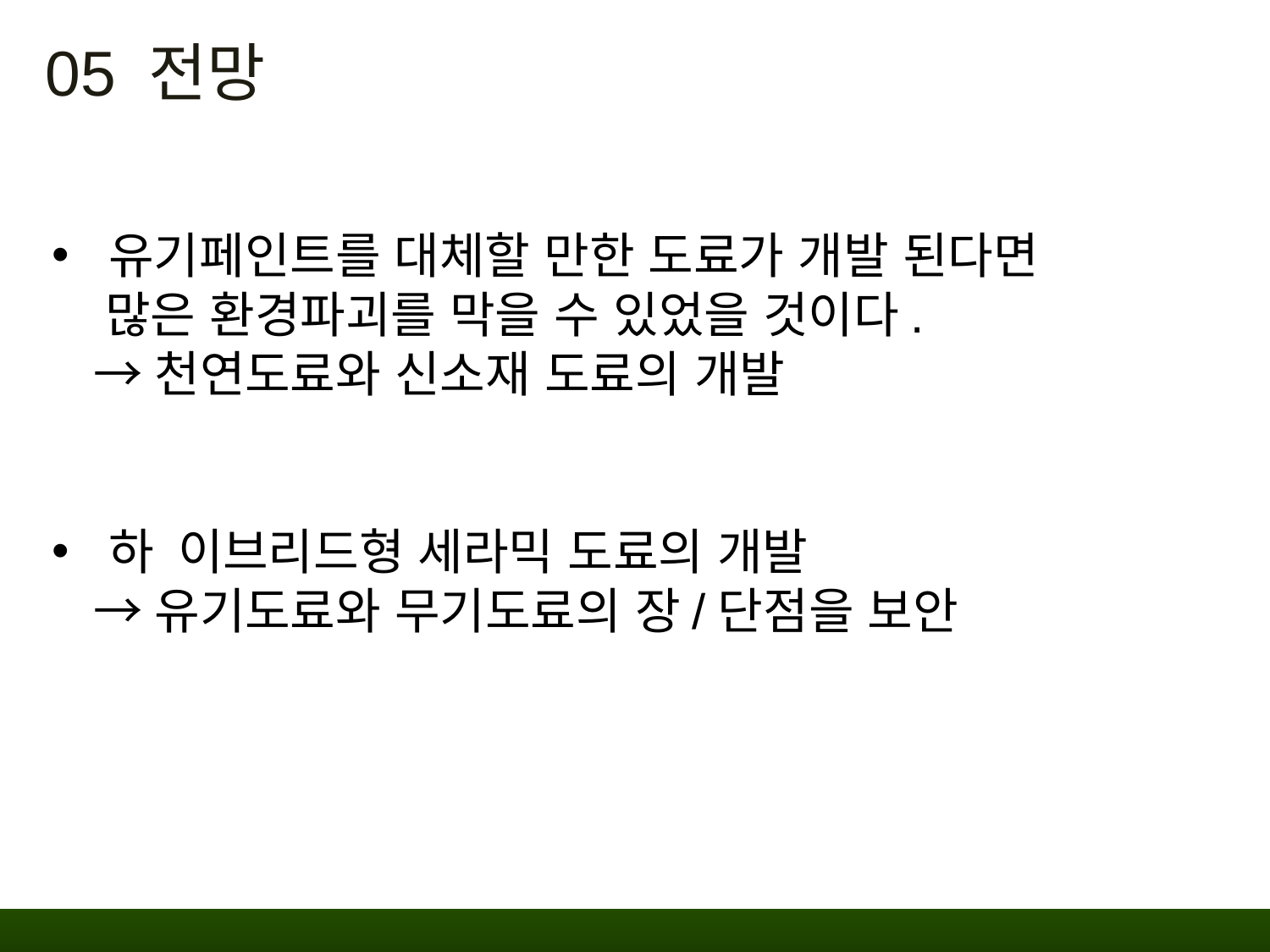

05 전망
  유기페인트를 대체할 만한 도료가 개발 된다면
   많은 환경파괴를 막을 수 있었을 것이다.
   →천연도료와 신소재 도료의 개발

  하﻿이브리드형 세라믹 도료의 개발
   →유기도료와 무기도료의 장/단점을 보안